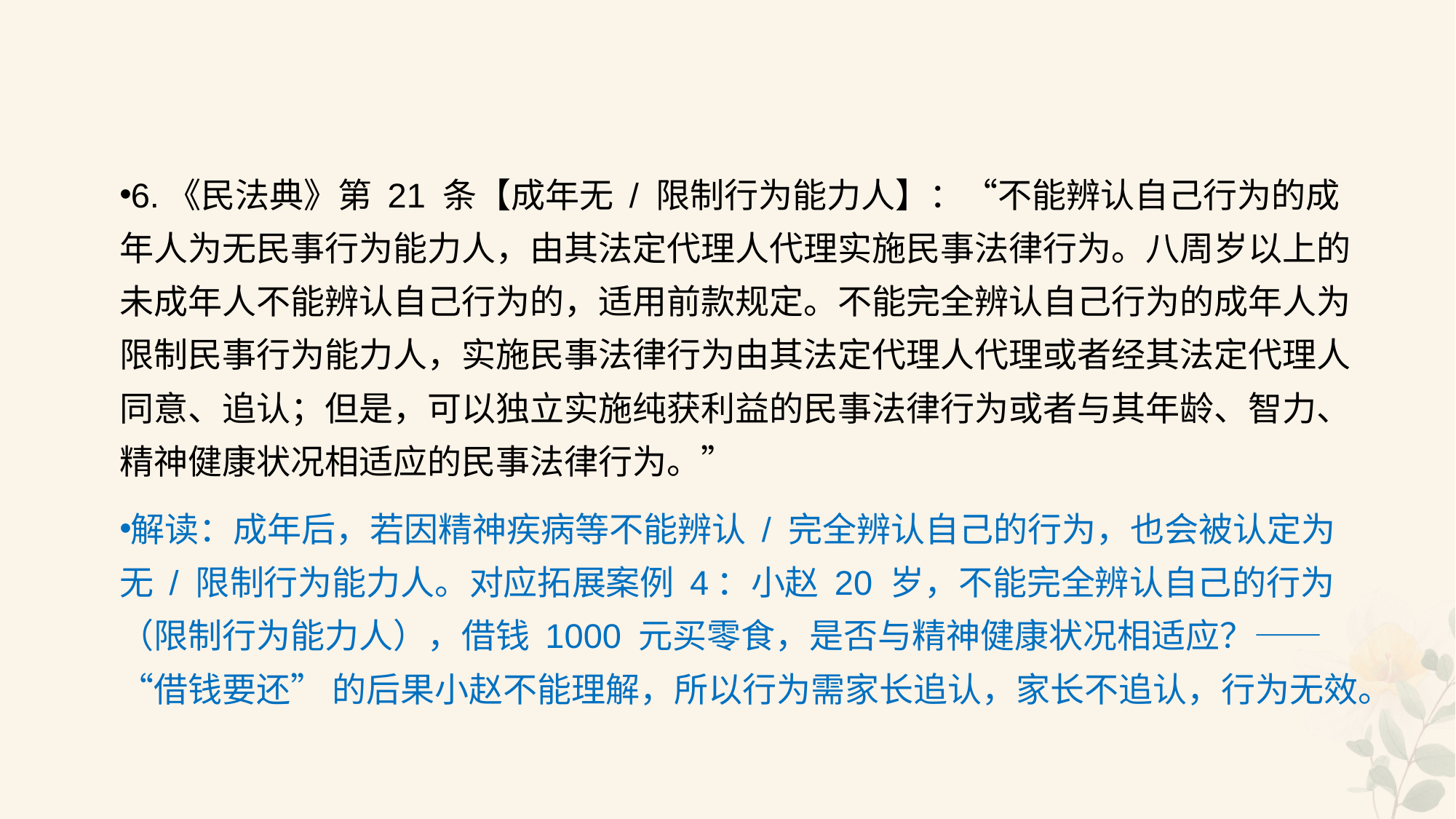

#
6.《民法典》第 21 条【成年无 / 限制行为能力人】：“不能辨认自己行为的成年人为无民事行为能力人，由其法定代理人代理实施民事法律行为。八周岁以上的未成年人不能辨认自己行为的，适用前款规定。不能完全辨认自己行为的成年人为限制民事行为能力人，实施民事法律行为由其法定代理人代理或者经其法定代理人同意、追认；但是，可以独立实施纯获利益的民事法律行为或者与其年龄、智力、精神健康状况相适应的民事法律行为。”
解读：成年后，若因精神疾病等不能辨认 / 完全辨认自己的行为，也会被认定为无 / 限制行为能力人。对应拓展案例 4：小赵 20 岁，不能完全辨认自己的行为（限制行为能力人），借钱 1000 元买零食，是否与精神健康状况相适应？——“借钱要还” 的后果小赵不能理解，所以行为需家长追认，家长不追认，行为无效。